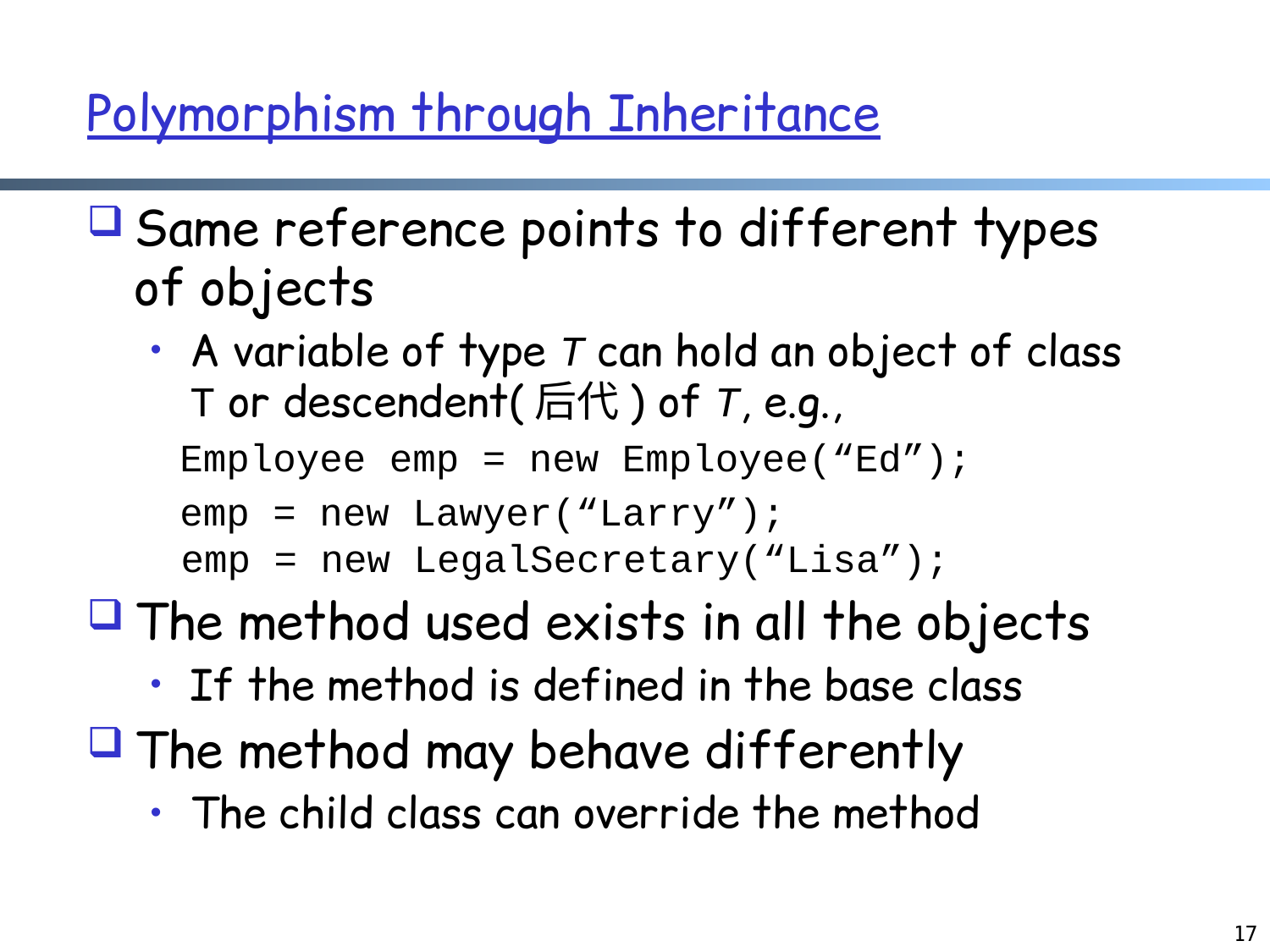

Polymorphism through Inheritance
Same reference points to different types of objects
A variable of type T can hold an object of class T or descendent(后代) of T, e.g.,
    Employee emp = new Employee(“Ed”);
    emp = new Lawyer(“Larry”);
  emp = new LegalSecretary(“Lisa”);
The method used exists in all the objects
If the method is defined in the base class
The method may behave differently
The child class can override the method
17